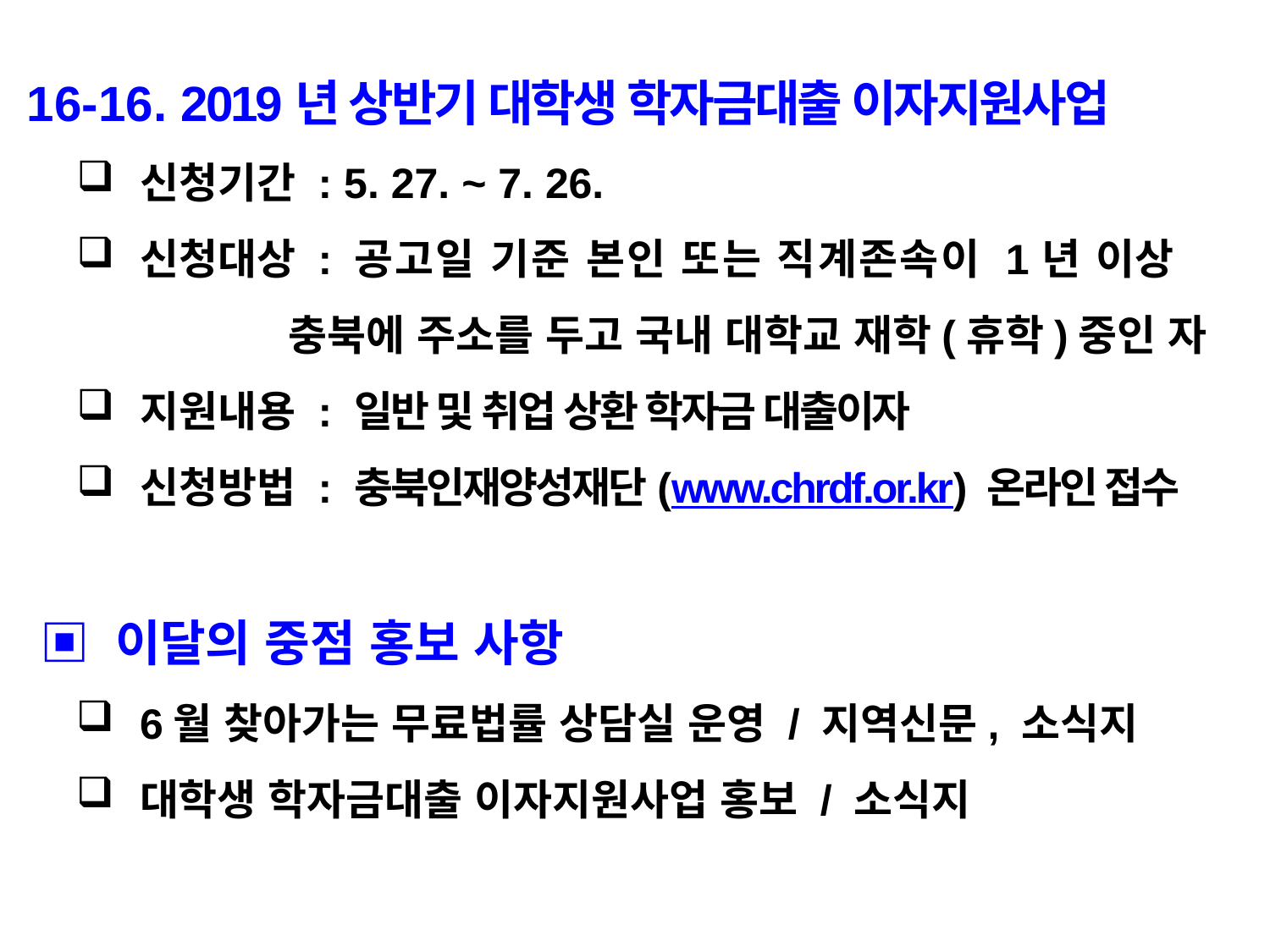

16-16. 2019년 상반기 대학생 학자금대출 이자지원사업
신청기간 : 5. 27. ~ 7. 26.
신청대상 : 공고일 기준 본인 또는 직계존속이 1년 이상
                 충북에 주소를 두고 국내 대학교 재학(휴학)중인 자
지원내용 : 일반 및 취업 상환 학자금 대출이자
신청방법 : 충북인재양성재단(www.chrdf.or.kr) 온라인 접수
  ▣ 이달의 중점 홍보 사항
6월 찾아가는 무료법률 상담실 운영 / 지역신문, 소식지
대학생 학자금대출 이자지원사업 홍보 / 소식지